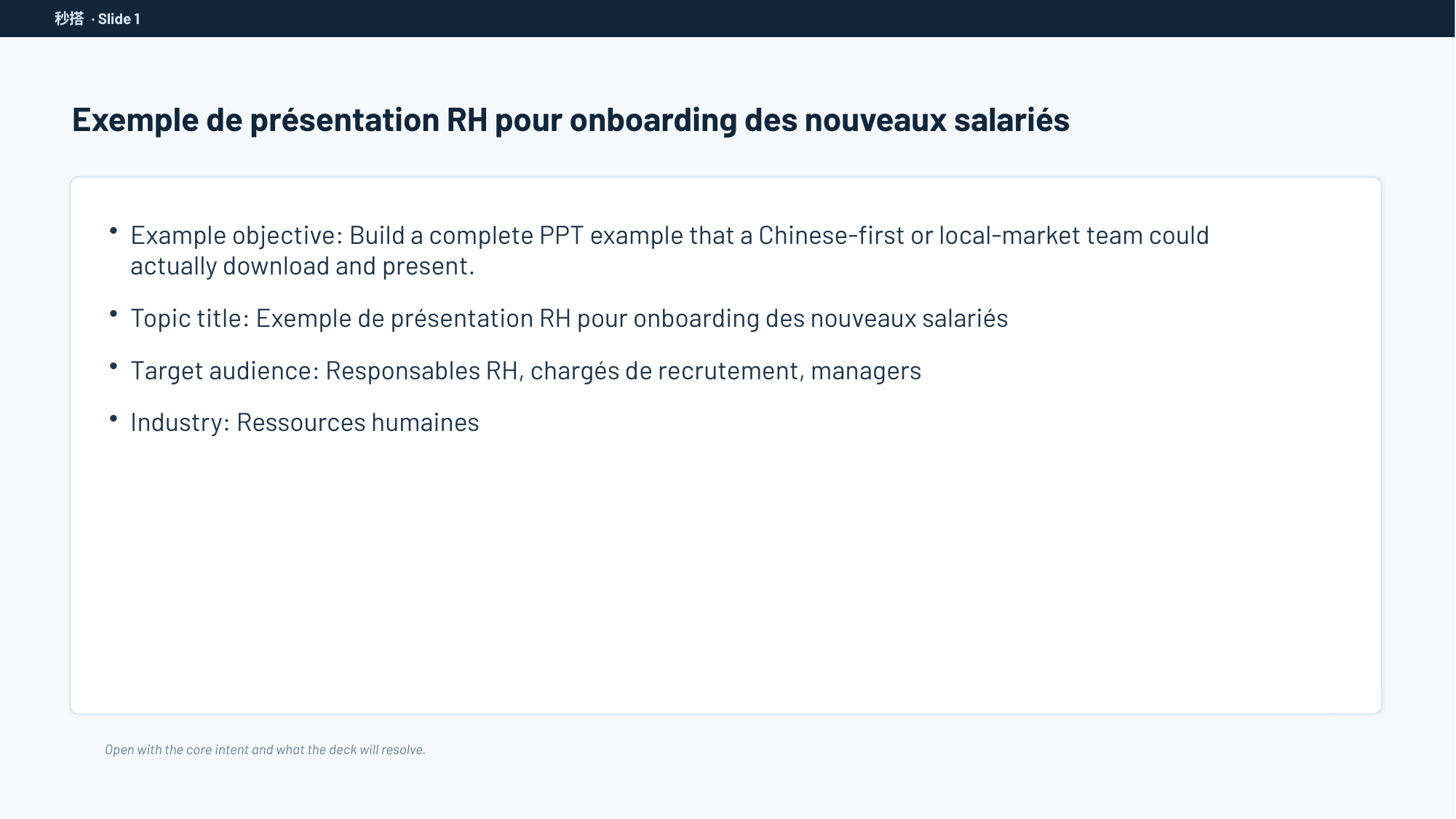

秒搭 · Slide 1
Exemple de présentation RH pour onboarding des nouveaux salariés

Example objective: Build a complete PPT example that a Chinese-first or local-market team could actually download and present.
Topic title: Exemple de présentation RH pour onboarding des nouveaux salariés
Target audience: Responsables RH, chargés de recrutement, managers
Industry: Ressources humaines
Open with the core intent and what the deck will resolve.